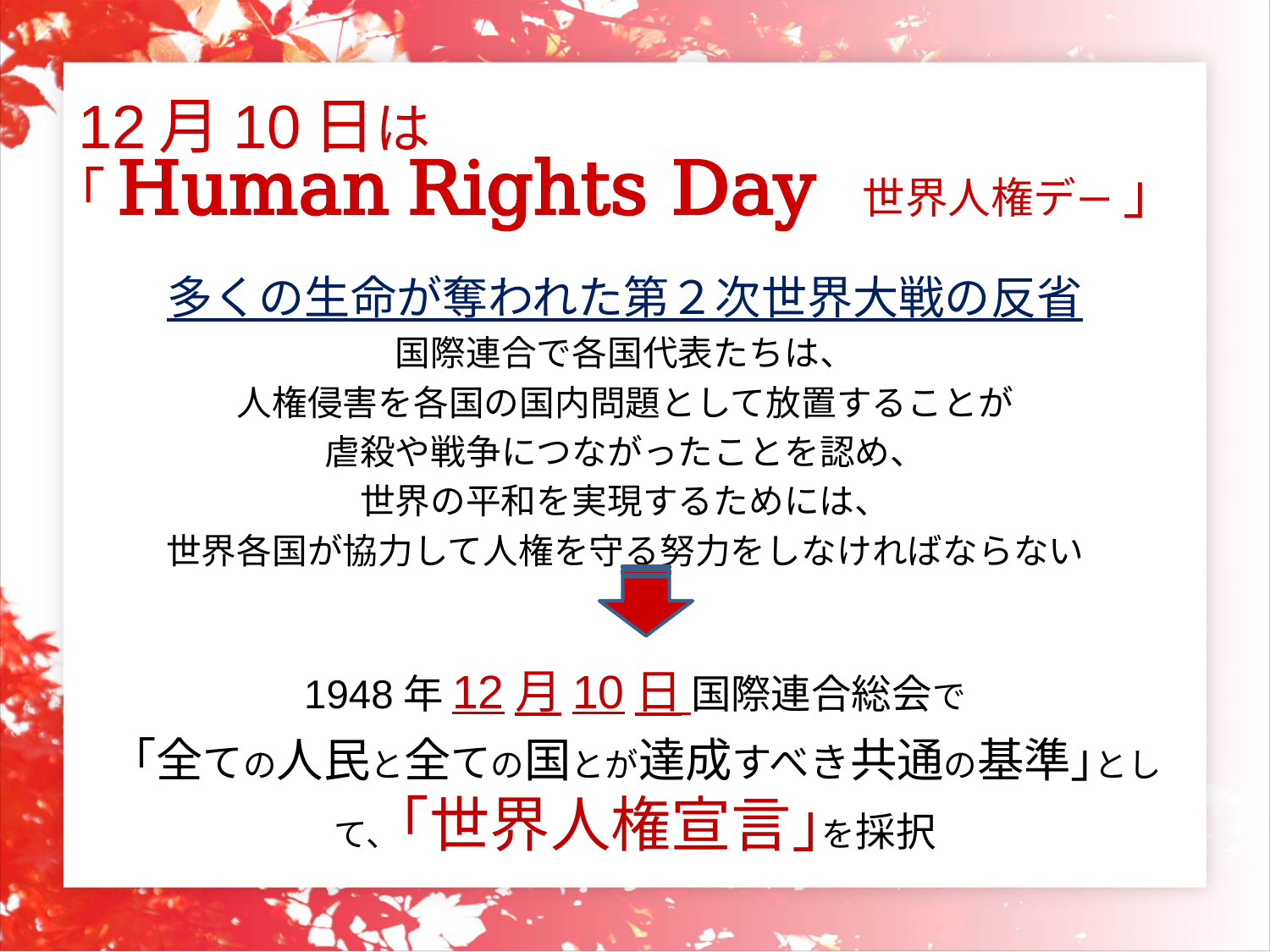

# 12月10日は ｢Human Rights Day   世界人権デー ｣
多くの生命が奪われた第２次世界大戦の反省
国際連合で各国代表たちは、
人権侵害を各国の国内問題として放置することが
虐殺や戦争につながったことを認め、
世界の平和を実現するためには、
世界各国が協力して人権を守る努力をしなければならない

1948年12月10日 国際連合総会で
「全ての人民と全ての国とが達成すべき共通の基準｣として、｢世界人権宣言｣を採択